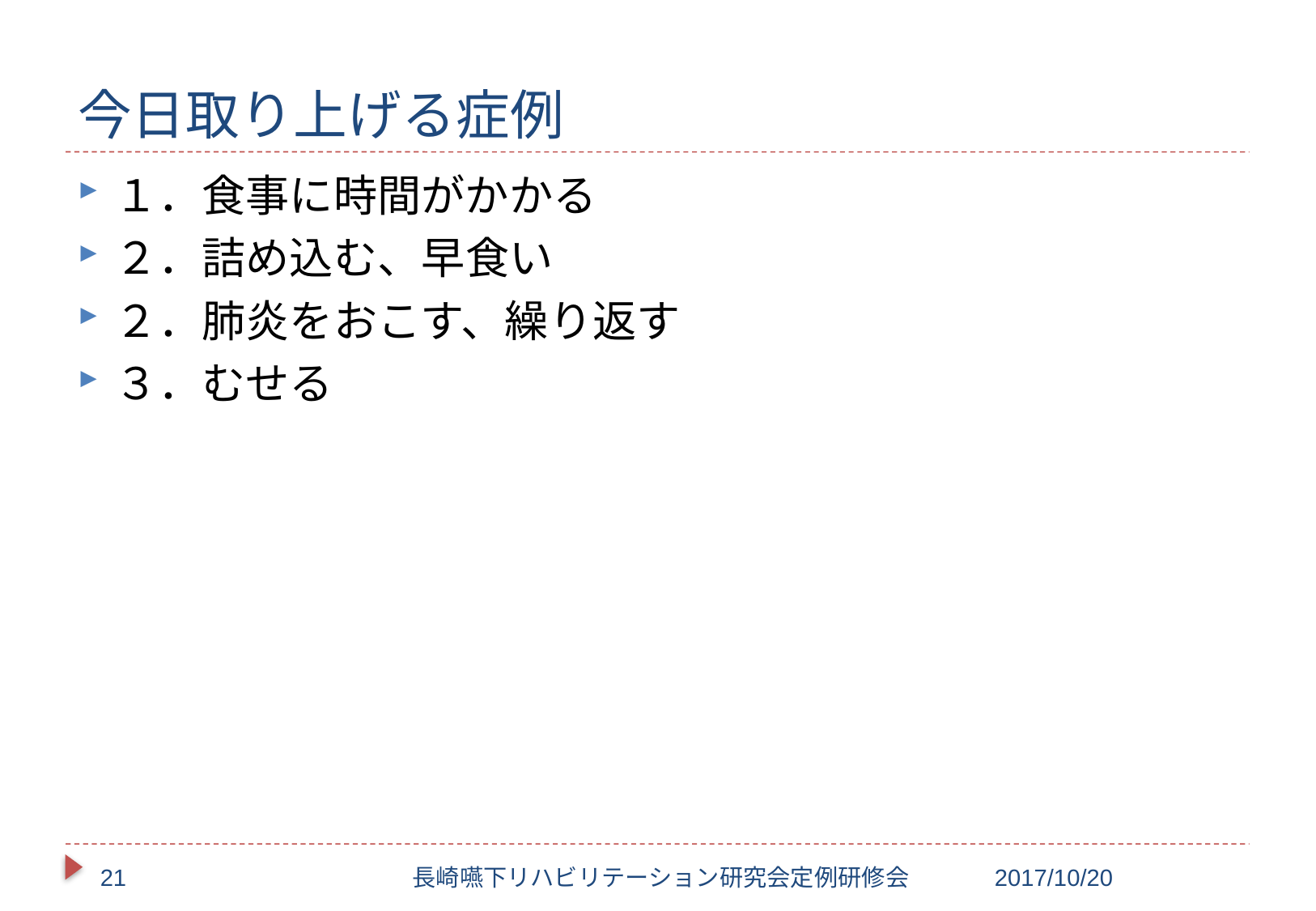

# 今日取り上げる症例
１．食事に時間がかかる
２．詰め込む、早食い
２．肺炎をおこす、繰り返す
３．むせる
21
長崎嚥下リハビリテーション研究会定例研修会
2017/10/20